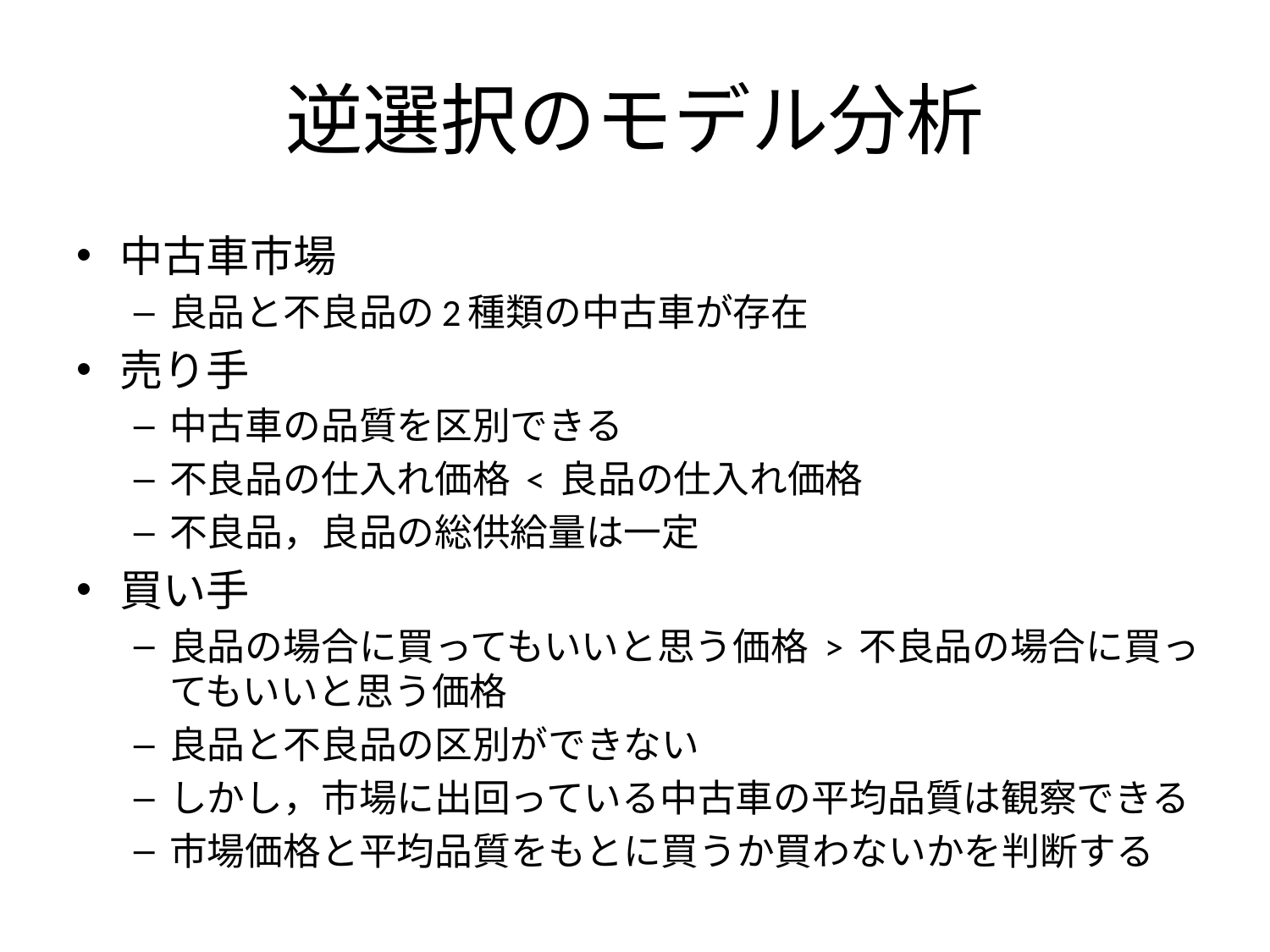

# 逆選択のモデル分析
中古車市場
良品と不良品の2種類の中古車が存在
売り手
中古車の品質を区別できる
不良品の仕入れ価格 < 良品の仕入れ価格
不良品，良品の総供給量は一定
買い手
良品の場合に買ってもいいと思う価格 > 不良品の場合に買ってもいいと思う価格
良品と不良品の区別ができない
しかし，市場に出回っている中古車の平均品質は観察できる
市場価格と平均品質をもとに買うか買わないかを判断する